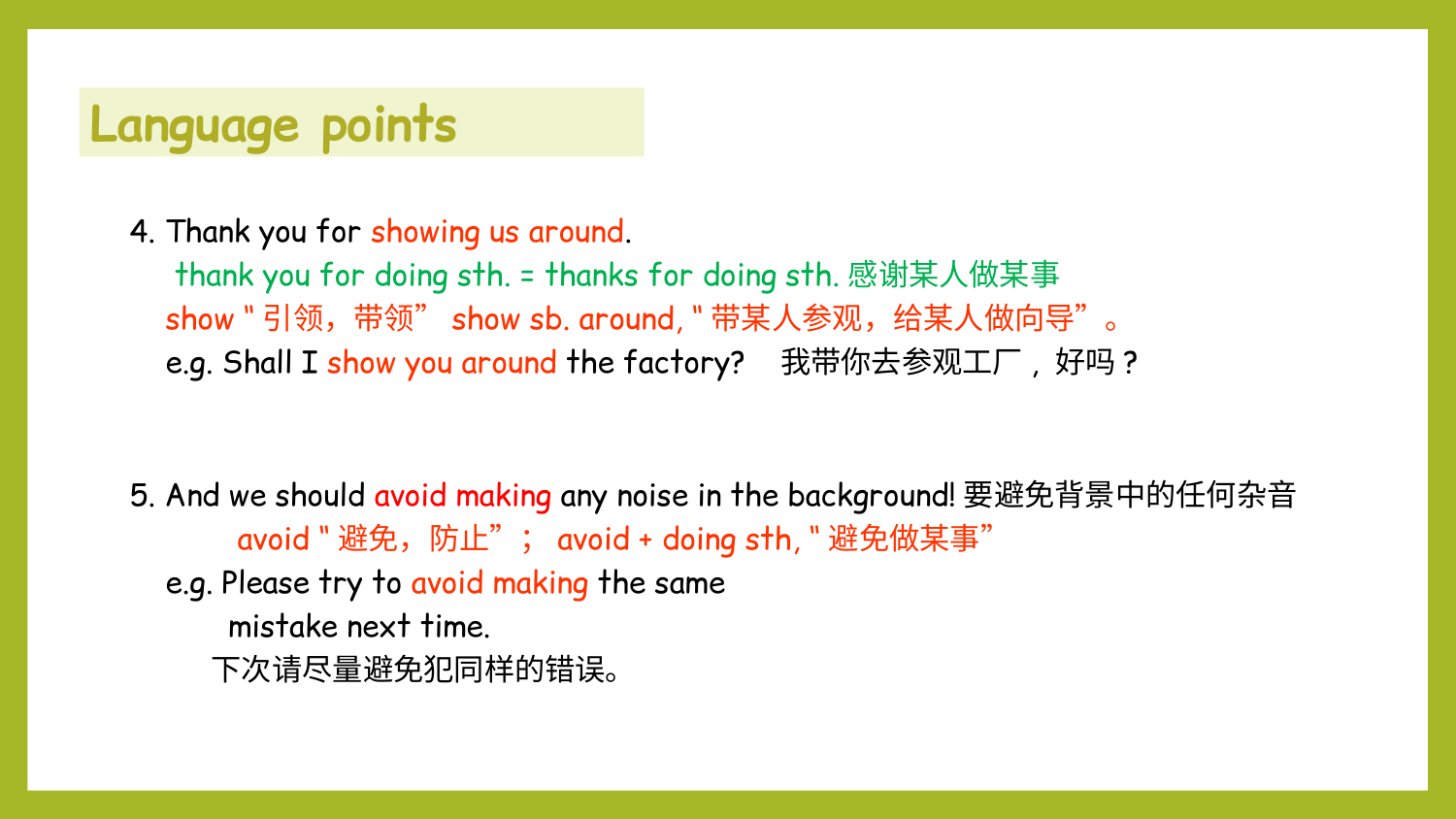

Language points
4. Thank you for showing us around.
     thank you for doing sth. = thanks for doing sth.感谢某人做某事
    show “引领，带领”show sb. around, “带某人参观，给某人做向导”。
    e.g. Shall I show you around the factory?   我带你去参观工厂, 好吗?
5. And we should avoid making any noise in the background!要避免背景中的任何杂音
            avoid “避免，防止”；avoid + doing sth, “避免做某事”
    e.g. Please try to avoid making the same
           mistake next time.
           下次请尽量避免犯同样的错误。